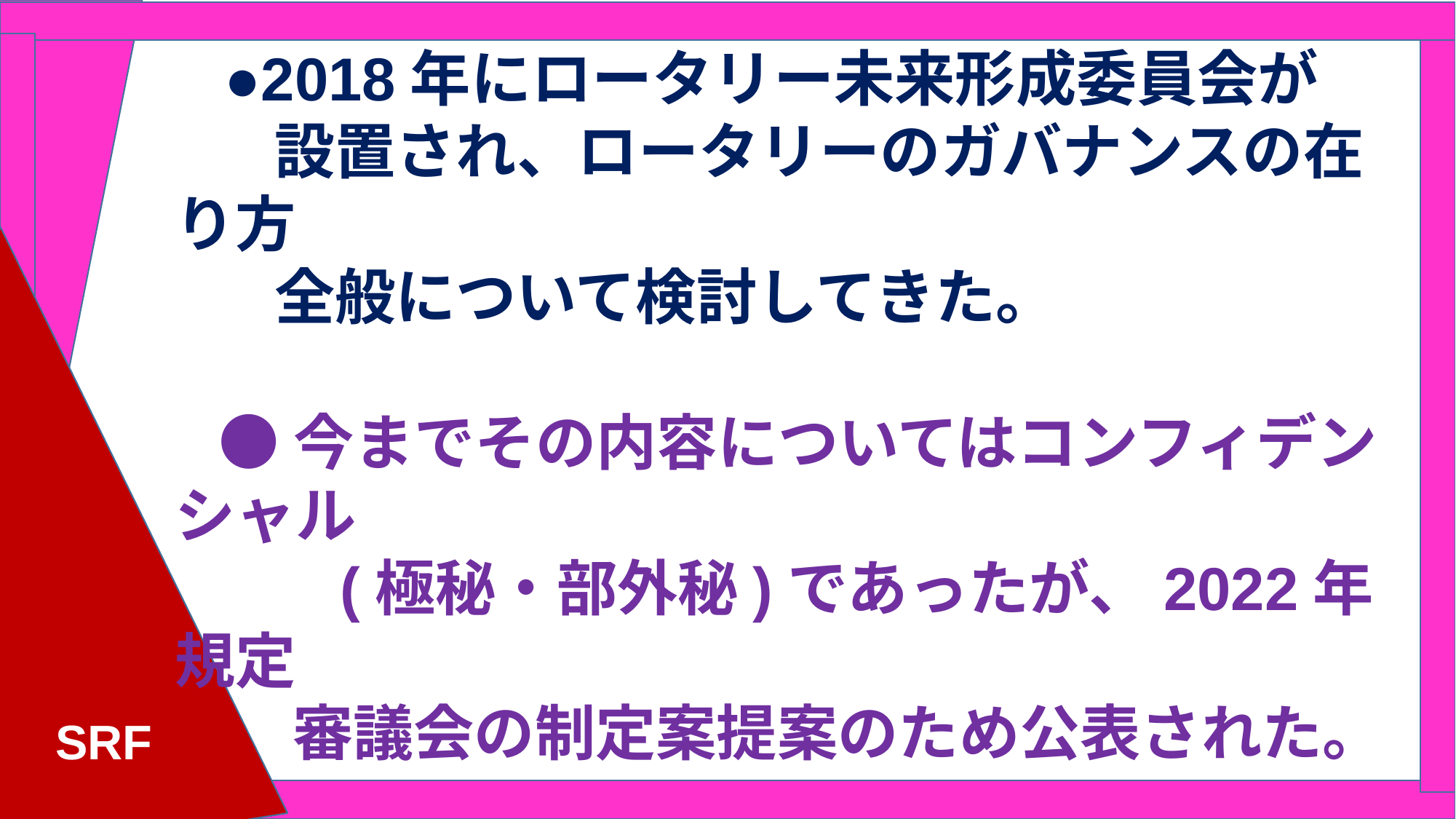

●2018年にロータリー未来形成委員会が
     設置され、ロータリーのガバナンスの在り方
     全般について検討してきた。

  ●今までその内容についてはコンフィデンシャル
　　 (極秘・部外秘)であったが、2022年規定
　   審議会の制定案提案のため公表された。

  ●あくまでも構造モデルの草案段階であり、
     今後　具体的な検討が続けられる。

SRF